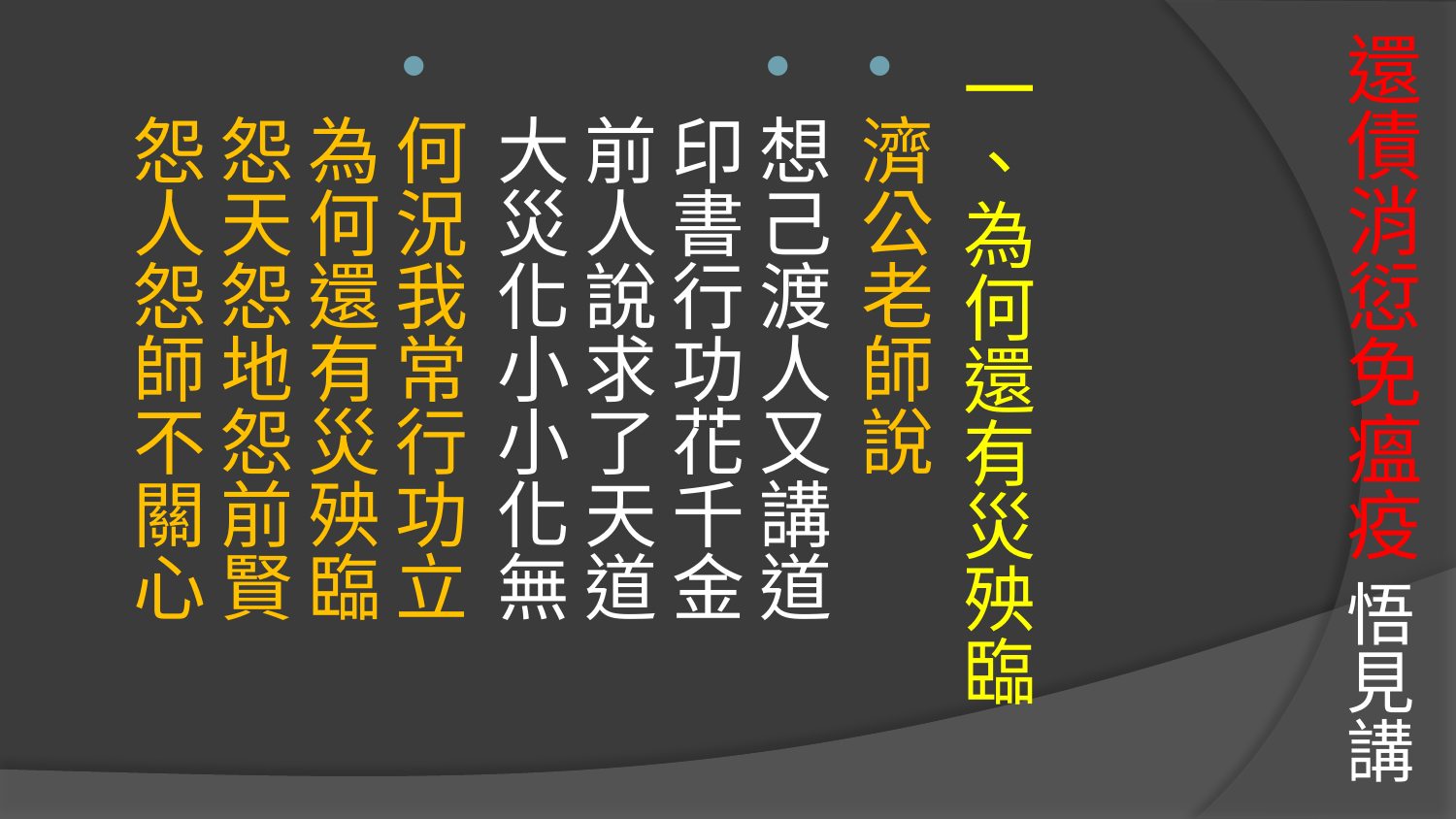

# 還債消愆免瘟疫 悟見講
一、為何還有災殃臨
濟公老師說
想己渡人又講道        印書行功花千金       前人說求了天道       大災化小小化無
何況我常行功立       為何還有災殃臨
怨天怨地怨前賢       怨人怨師不關心